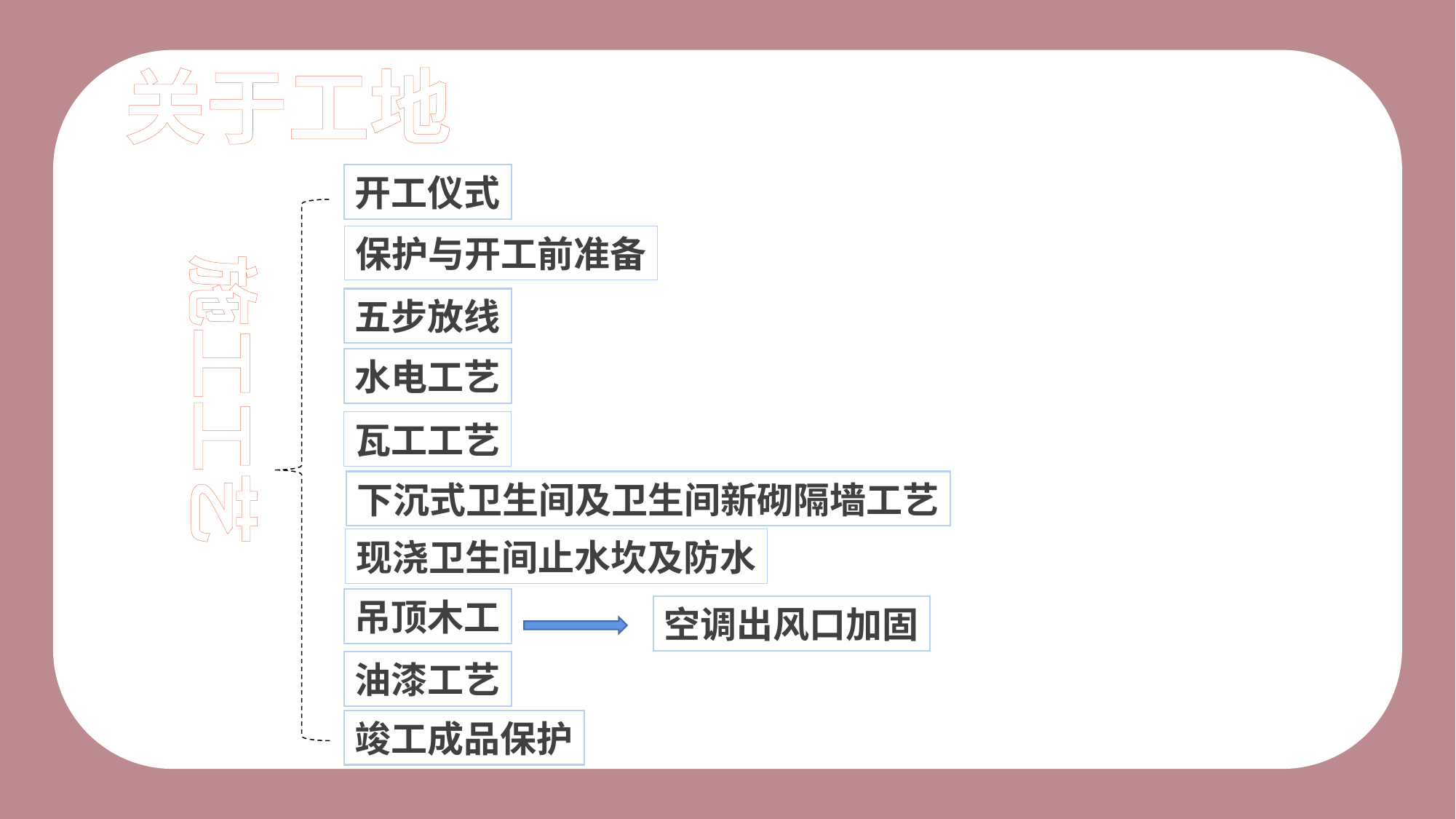

不会吧，不会吧，你们以为我们去了工地？
不不不，不是我…
但我有图片视频，想不到。
关于工地
开工仪式

保护与开工前准备
施工工艺
五步放线
水电工艺
瓦工工艺
下沉式卫生间及卫生间新砌隔墙工艺
现浇卫生间止水坎及防水
吊顶木工
空调出风口加固

油漆工艺
竣工成品保护